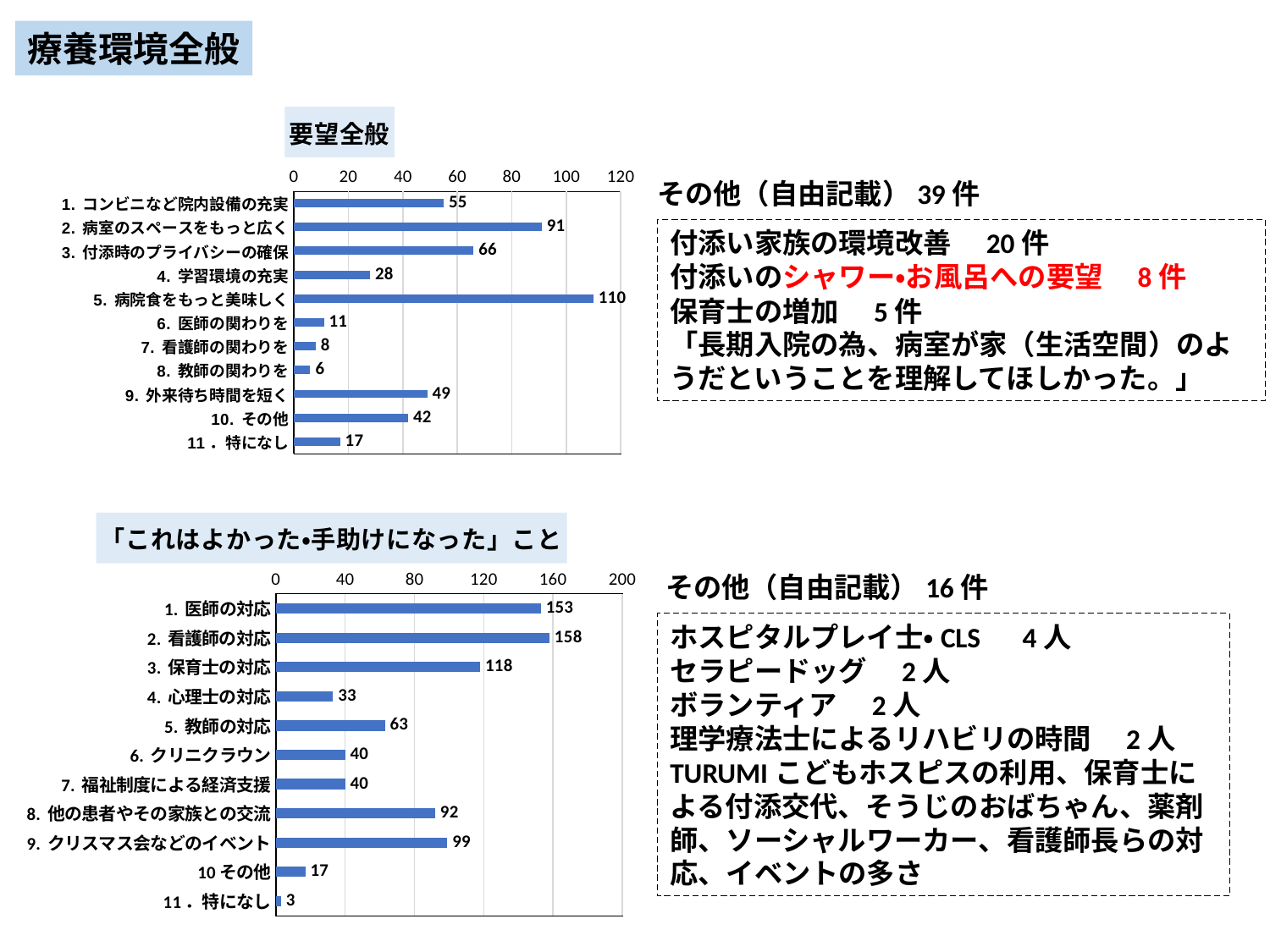

療養環境全般

### Chart: 要望全般

| Category |  |
|---|---|
| 1. コンビニなど院内設備の充実 | 55.0 |
| 2. 病室のスペースをもっと広く | 91.0 |
| 3. 付添時のプライバシーの確保 | 66.0 |
| 4. 学習環境の充実 | 28.0 |
| 5. 病院食をもっと美味しく | 110.0 |
| 6. 医師の関わりを | 11.0 |
| 7. 看護師の関わりを | 8.0 |
| 8. 教師の関わりを | 6.0 |
| 9. 外来待ち時間を短く | 49.0 |
| 10. その他 | 42.0 |
| 11．特になし | 17.0 |
その他（自由記載）39件
付添い家族の環境改善　20件
付添いのシャワー・お風呂への要望　8件
保育士の増加　5件
「長期入院の為、病室が家（生活空間）のようだということを理解してほしかった。」

### Chart: 「これはよかった・手助けになった」こと

| Category |  |
|---|---|
| 1. 医師の対応 | 153.0 |
| 2. 看護師の対応 | 158.0 |
| 3. 保育士の対応 | 118.0 |
| 4. 心理士の対応 | 33.0 |
| 5. 教師の対応 | 63.0 |
| 6. クリニクラウン | 40.0 |
| 7. 福祉制度による経済支援 | 40.0 |
| 8. 他の患者やその家族との交流 | 92.0 |
| 9. クリスマス会などのイベント | 99.0 |
| 10その他 | 17.0 |
| 11．特になし | 3.0 |
その他（自由記載）16件
ホスピタルプレイ士・CLS　4人
セラピードッグ　2人
ボランティア　2人
理学療法士によるリハビリの時間　2人TURUMIこどもホスピスの利用、保育士による付添交代、そうじのおばちゃん、薬剤師、ソーシャルワーカー、看護師長らの対応、イベントの多さ